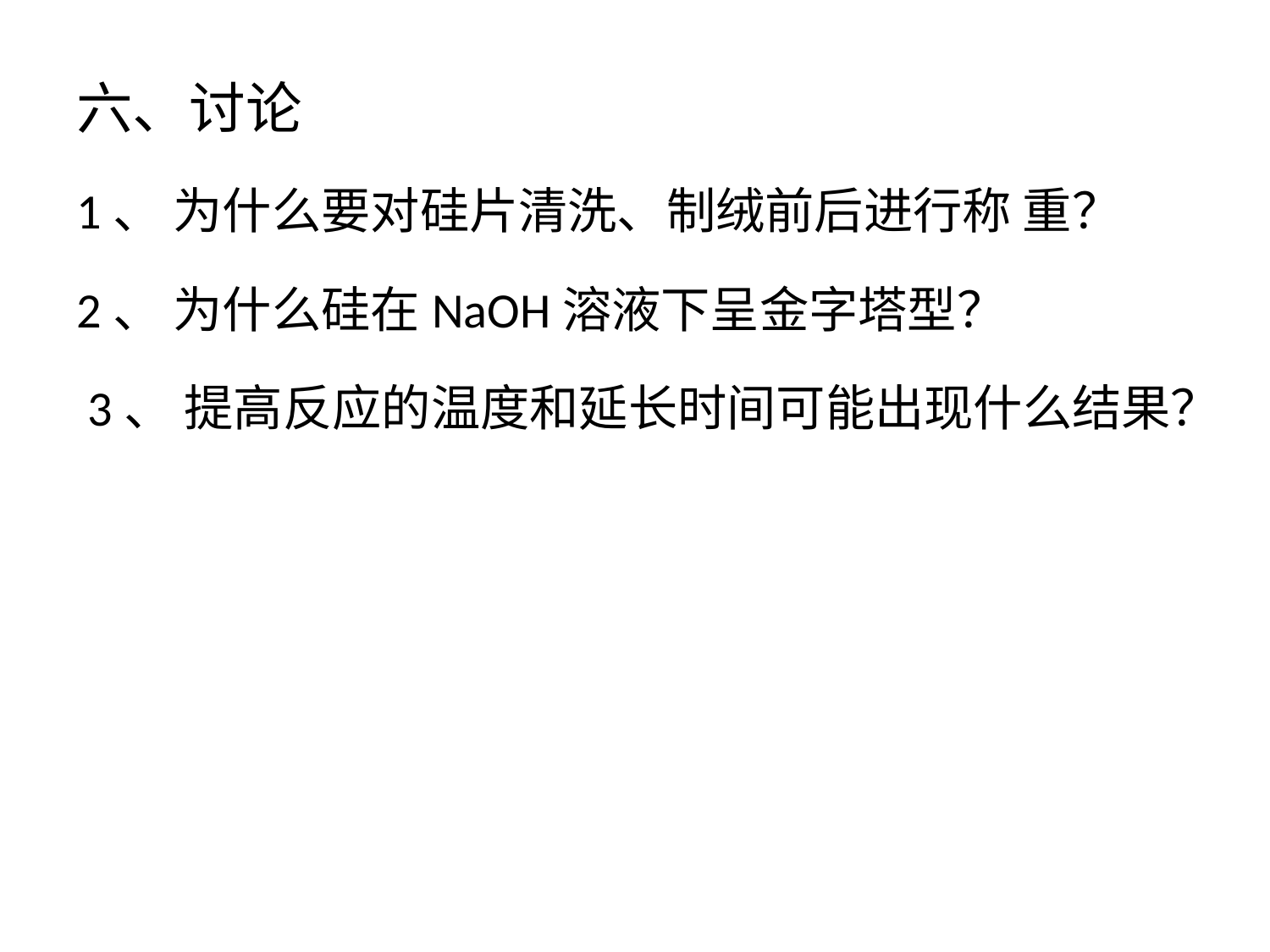

六、讨论
1、 为什么要对硅片清洗、制绒前后进行称 重？
2、 为什么硅在NaOH溶液下呈金字塔型？
 3、 提高反应的温度和延长时间可能出现什么结果？